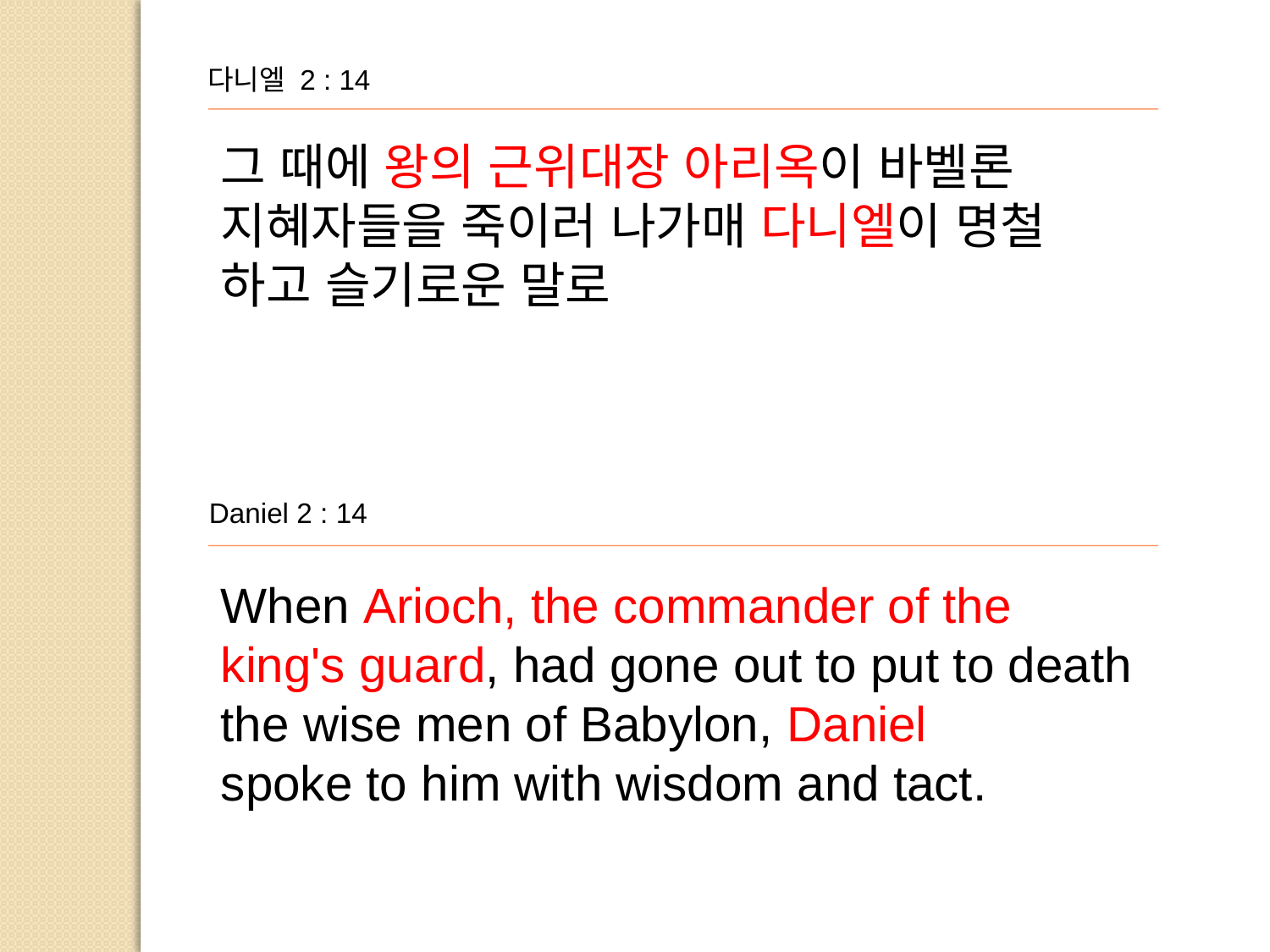

다니엘 2 : 14

그 때에 왕의 근위대장 아리옥이 바벨론 지혜자들을 죽이러 나가매 다니엘이 명철
하고 슬기로운 말로
Daniel 2 : 14

When Arioch, the commander of the king's guard, had gone out to put to death the wise men of Babylon, Daniel
spoke to him with wisdom and tact.